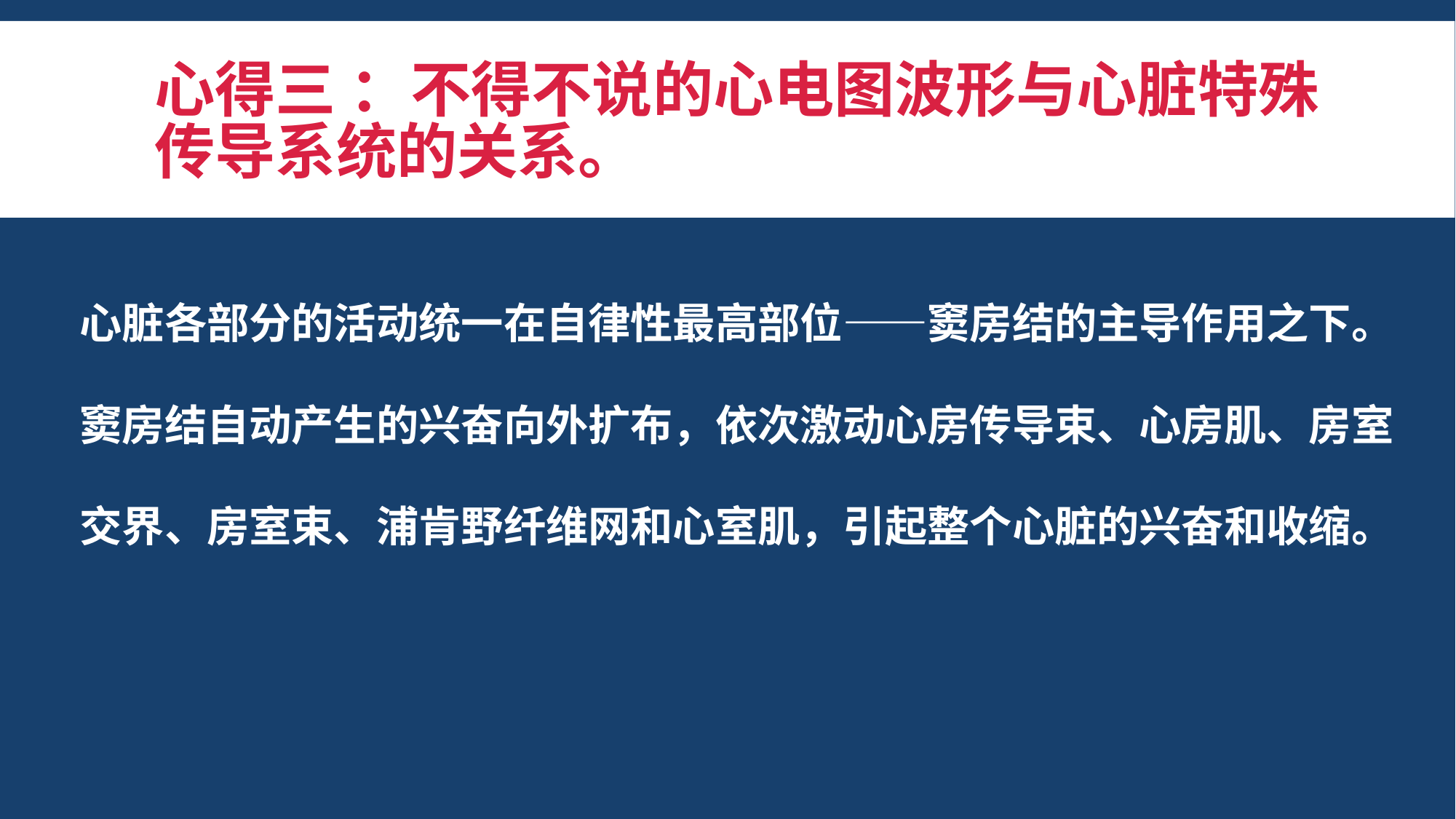

# 心得三 ：不得不说的心电图波形与心脏特殊传导系统的关系。
心脏各部分的活动统一在自律性最高部位——窦房结的主导作用之下。窦房结自动产生的兴奋向外扩布，依次激动心房传导束、心房肌、房室交界、房室束、浦肯野纤维网和心室肌，引起整个心脏的兴奋和收缩。